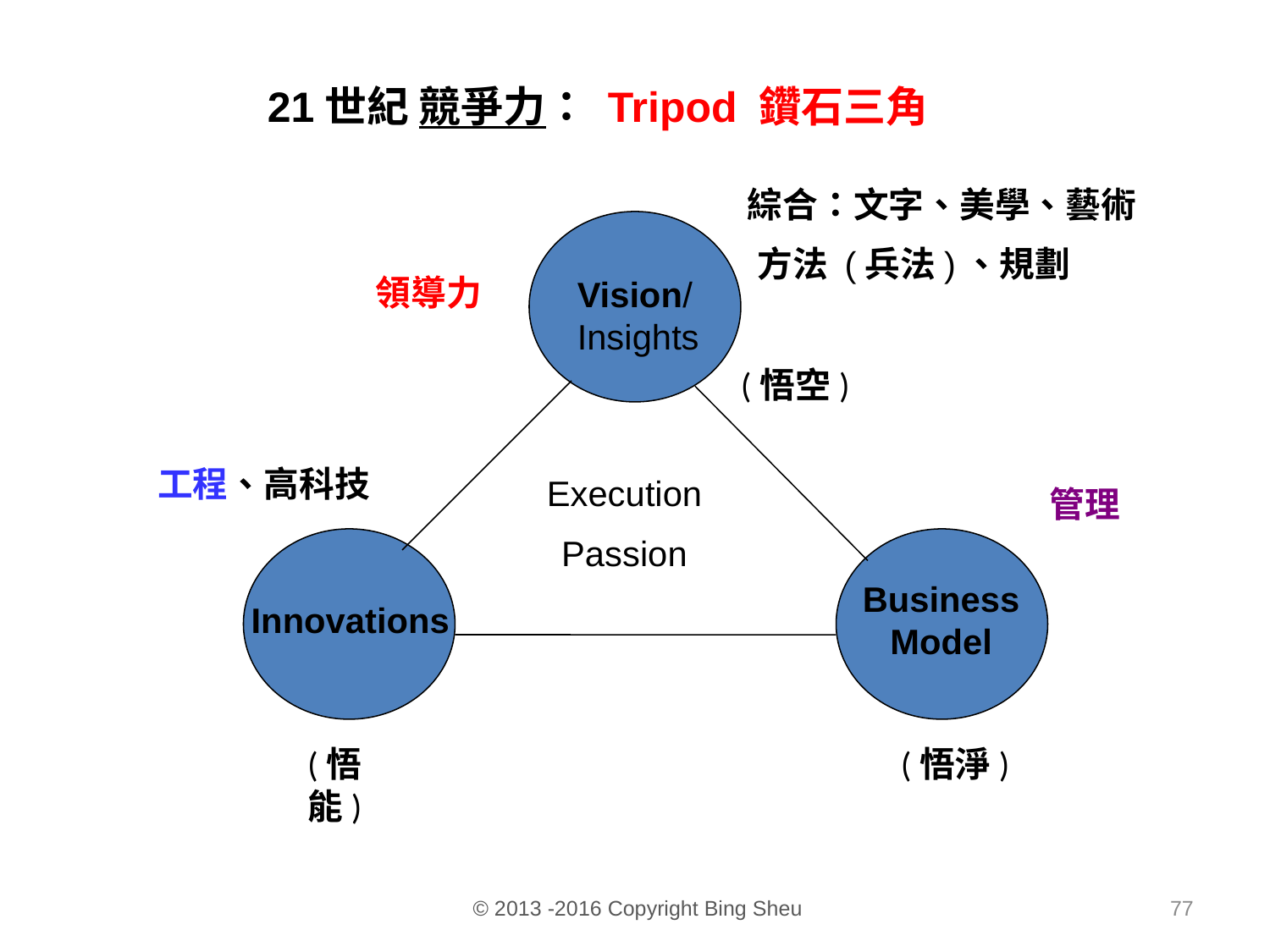

21世紀 競爭力： Tripod 鑽石三角
綜合：文字、美學、藝術

方法 (兵法)、規劃
領導力
Vision/ Insights
(悟空)

工程、高科技
Execution
Passion
管理

Business Model
Innovations

(悟能)
(悟淨)
77
 © 2013 -2016 Copyright Bing Sheu